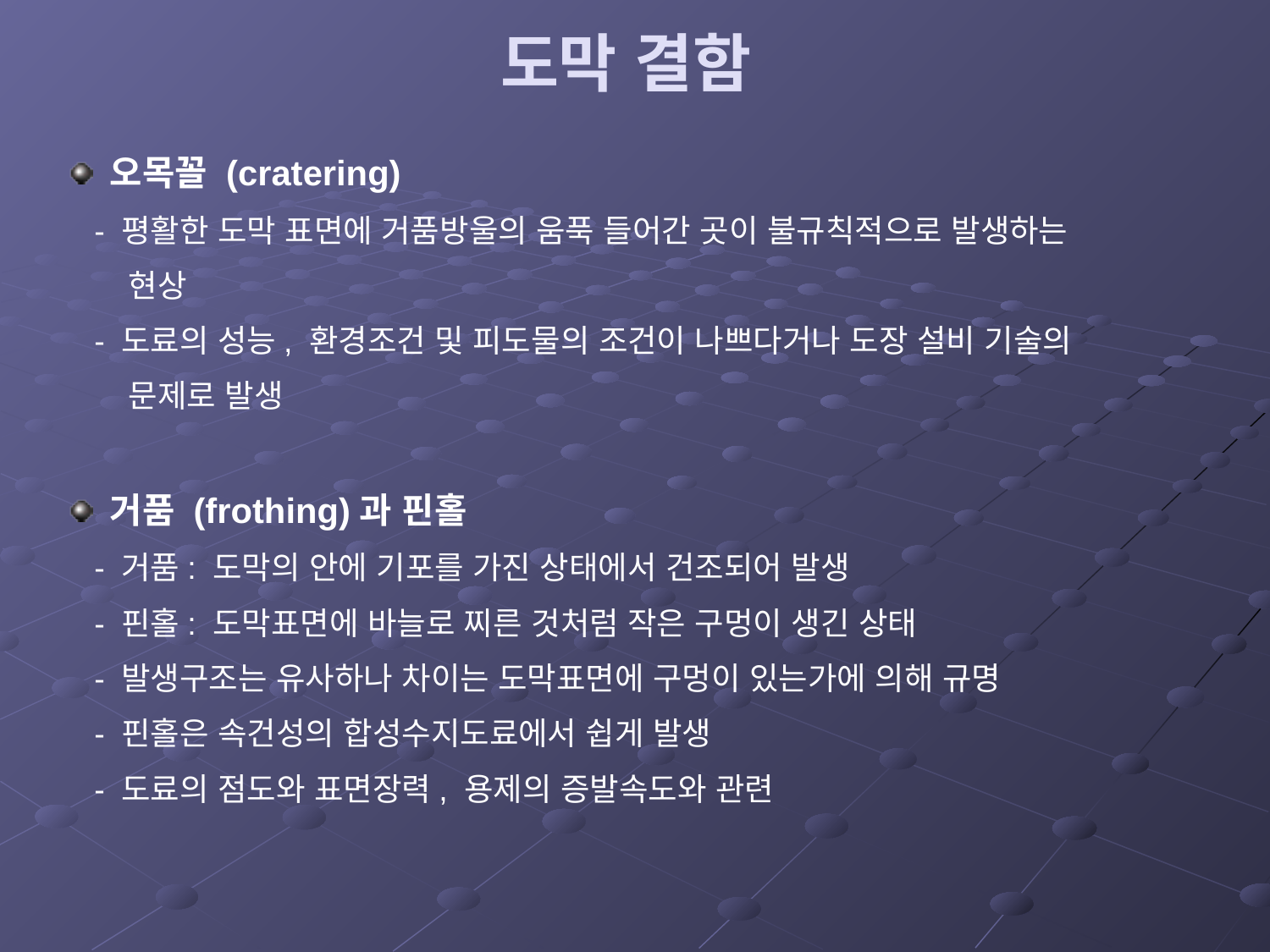

# 도막 결함
오목꼴 (cratering)
   - 평활한 도막 표면에 거품방울의 움푹 들어간 곳이 불규칙적으로 발생하는
      현상
   - 도료의 성능, 환경조건 및 피도물의 조건이 나쁘다거나 도장 설비 기술의
      문제로 발생

거품 (frothing)과 핀홀
   - 거품: 도막의 안에 기포를 가진 상태에서 건조되어 발생
   - 핀홀: 도막표면에 바늘로 찌른 것처럼 작은 구멍이 생긴 상태
   - 발생구조는 유사하나 차이는 도막표면에 구멍이 있는가에 의해 규명
   - 핀홀은 속건성의 합성수지도료에서 쉽게 발생
   - 도료의 점도와 표면장력, 용제의 증발속도와 관련